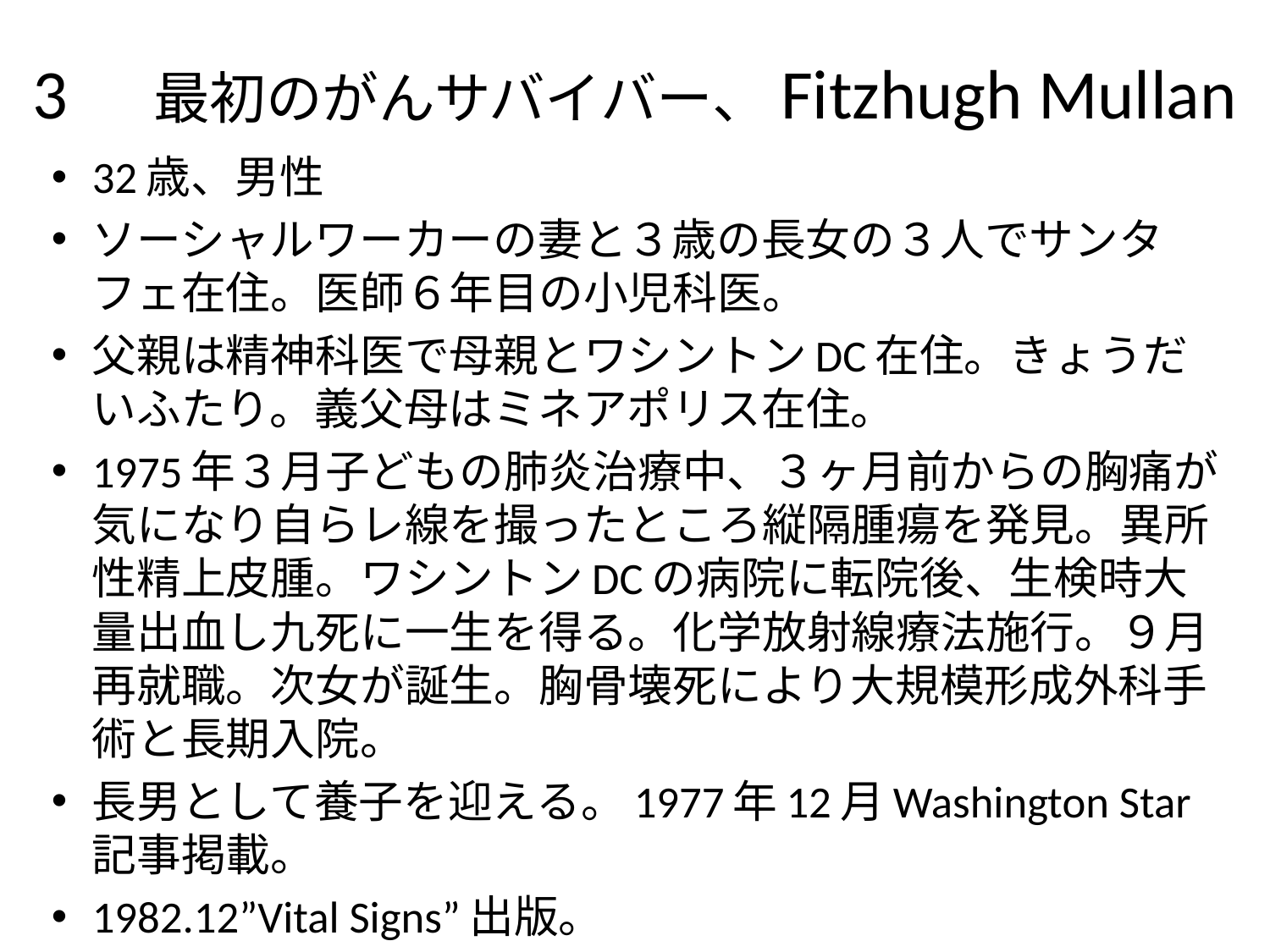

# 3　最初のがんサバイバー、Fitzhugh Mullan
32歳、男性
ソーシャルワーカーの妻と３歳の長女の３人でサンタフェ在住。医師６年目の小児科医。
父親は精神科医で母親とワシントンDC在住。きょうだいふたり。義父母はミネアポリス在住。
1975年３月子どもの肺炎治療中、３ヶ月前からの胸痛が気になり自らレ線を撮ったところ縦隔腫瘍を発見。異所性精上皮腫。ワシントンDCの病院に転院後、生検時大量出血し九死に一生を得る。化学放射線療法施行。９月再就職。次女が誕生。胸骨壊死により大規模形成外科手術と長期入院。
長男として養子を迎える。1977年12月Washington Star記事掲載。
1982.12”Vital Signs”出版。